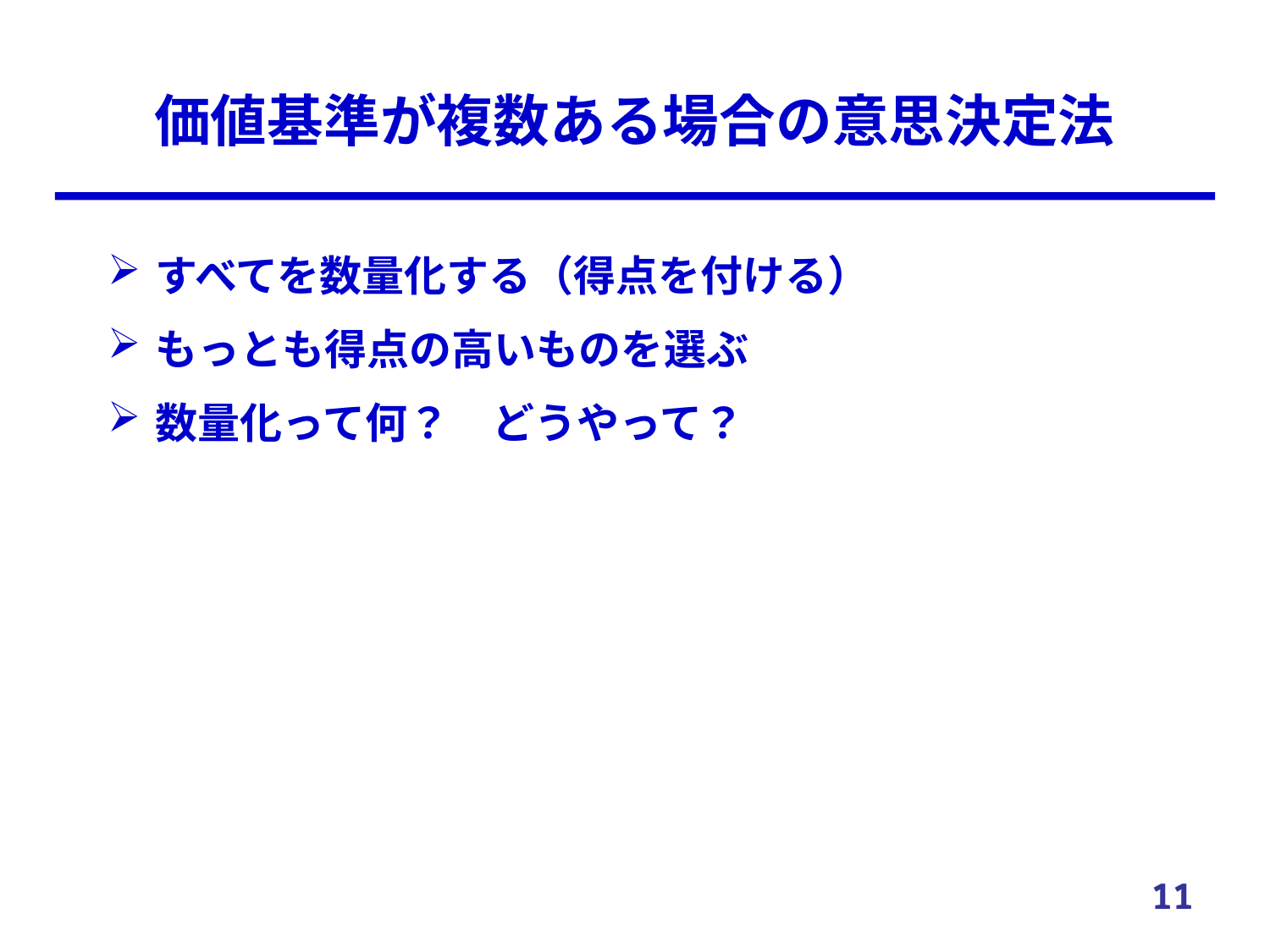

# 価値基準が複数ある場合の意思決定法
すべてを数量化する（得点を付ける）
もっとも得点の高いものを選ぶ
数量化って何？　どうやって？
11